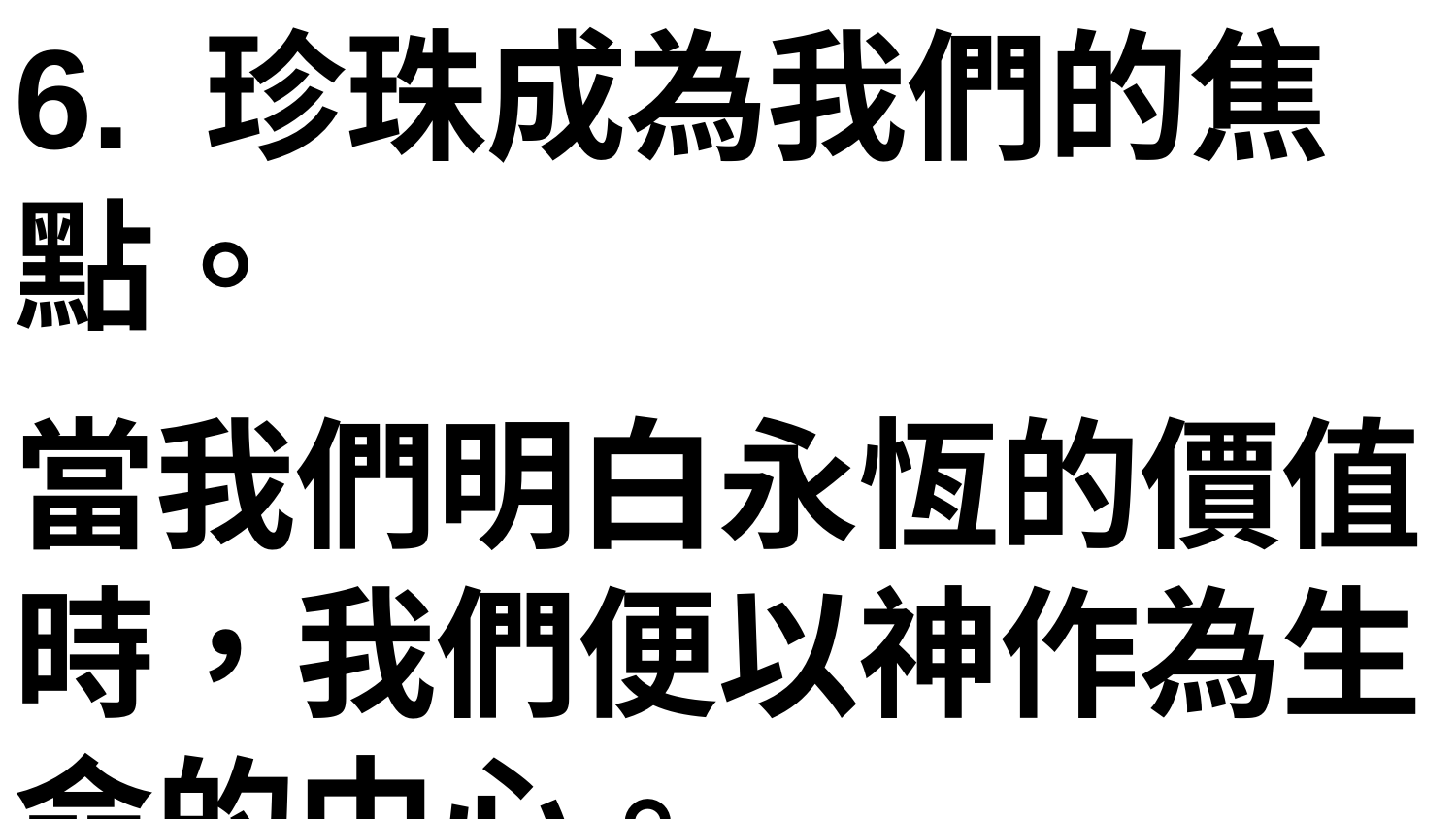

6. 珍珠成為我們的焦點。

當我們明白永恆的價值時，我們便以神作為生命的中心。